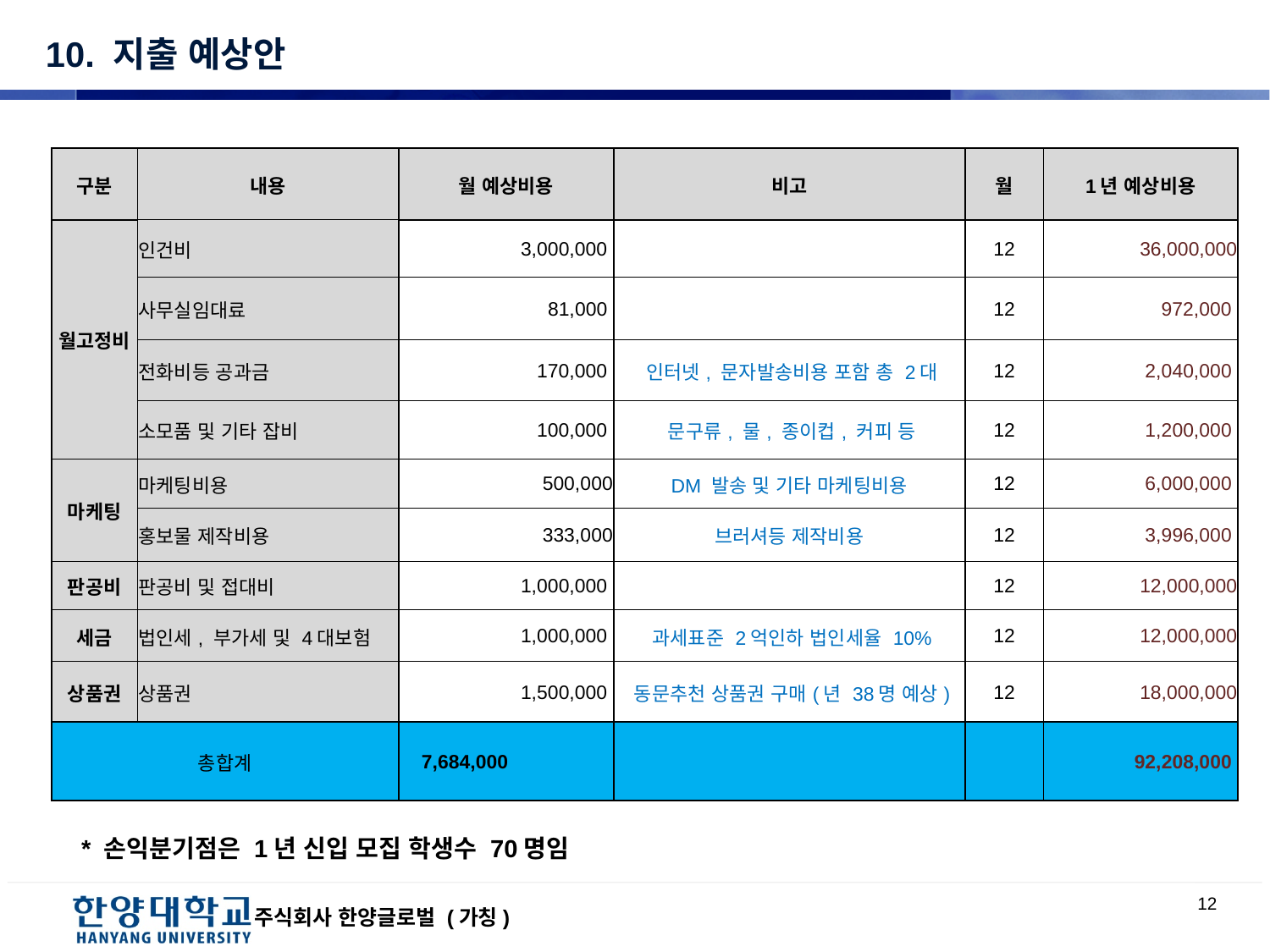

# 10. 지출 예상안
| 구분 | 내용 | 월 예상비용 | 비고 | 월 | 1년 예상비용 |
| --- | --- | --- | --- | --- | --- |
| 월고정비 | 인건비 | 3,000,000 |  | 12 | 36,000,000 |
|  | 사무실임대료 | 81,000 |  | 12 | 972,000 |
|  | 전화비등 공과금 | 170,000 | 인터넷, 문자발송비용 포함 총 2대 | 12 | 2,040,000 |
|  | 소모품 및 기타 잡비 | 100,000 | 문구류, 물, 종이컵, 커피 등 | 12 | 1,200,000 |
| 마케팅 | 마케팅비용 | 500,000 | DM 발송 및 기타 마케팅비용 | 12 | 6,000,000 |
|  | 홍보물 제작비용 | 333,000 | 브러셔등 제작비용 | 12 | 3,996,000 |
| 판공비 | 판공비 및 접대비 | 1,000,000 |  | 12 | 12,000,000 |
| 세금 | 법인세, 부가세 및 4대보험 | 1,000,000 | 과세표준 2억인하 법인세율 10% | 12 | 12,000,000 |
| 상품권 | 상품권 | 1,500,000 | 동문추천 상품권 구매(년 38명 예상) | 12 | 18,000,000 |
| 총합계 |  | 7,684,000 |  |  | 92,208,000 |
* 손익분기점은 1년 신입 모집 학생수 70명임